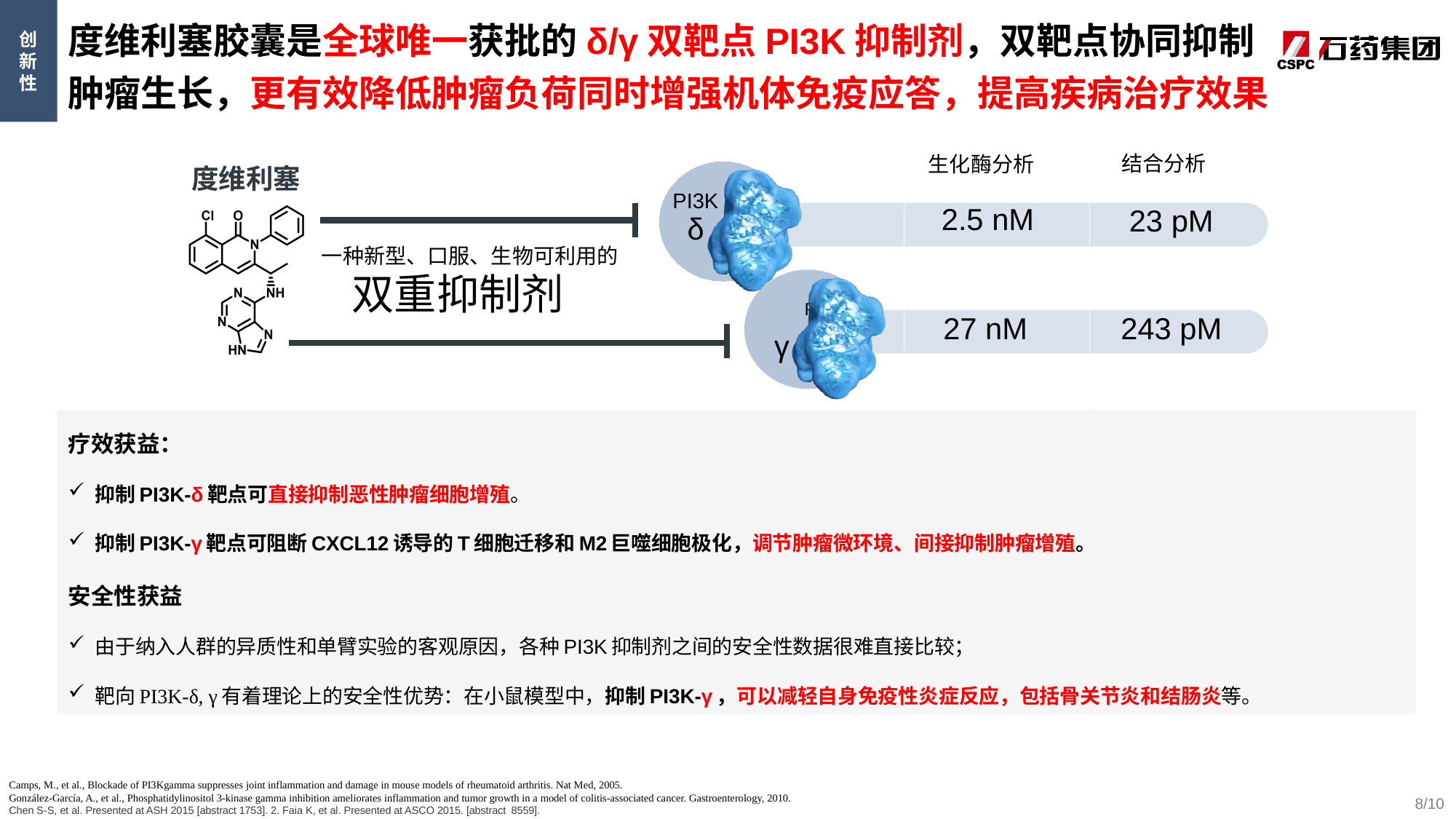

创新性
度维利塞胶囊是全球唯一获批的δ/γ双靶点PI3K抑制剂，双靶点协同抑制肿瘤生长，更有效降低肿瘤负荷同时增强机体免疫应答，提高疾病治疗效果
结合分析
生化酶分析
度维利塞

| PI3K δ 一种新型、口服、生物可利用的 | 2.5 nM | 23 pM |
| --- | --- | --- |
| 双重抑制剂 PI3K γ | 27 nM | 243 pM |

疗效获益：
抑制PI3K-δ靶点可直接抑制恶性肿瘤细胞增殖。
抑制PI3K-γ靶点可阻断CXCL12诱导的T细胞迁移和M2巨噬细胞极化，调节肿瘤微环境、间接抑制肿瘤增殖。
安全性获益
由于纳入人群的异质性和单臂实验的客观原因，各种PI3K抑制剂之间的安全性数据很难直接比较；
靶向PI3K-δ, γ有着理论上的安全性优势：在小鼠模型中，抑制PI3K-γ，可以减轻自身免疫性炎症反应，包括骨关节炎和结肠炎等。
Camps, M., et al., Blockade of PI3Kgamma suppresses joint inflammation and damage in mouse models of rheumatoid arthritis. Nat Med, 2005.
González-García, A., et al., Phosphatidylinositol 3-kinase gamma inhibition ameliorates inflammation and tumor growth in a model of colitis-associated cancer. Gastroenterology, 2010.
Chen S-S, et al. Presented at ASH 2015 [abstract 1753]. 2. Faia K, et al. Presented at ASCO 2015. [abstract 8559].
8/10